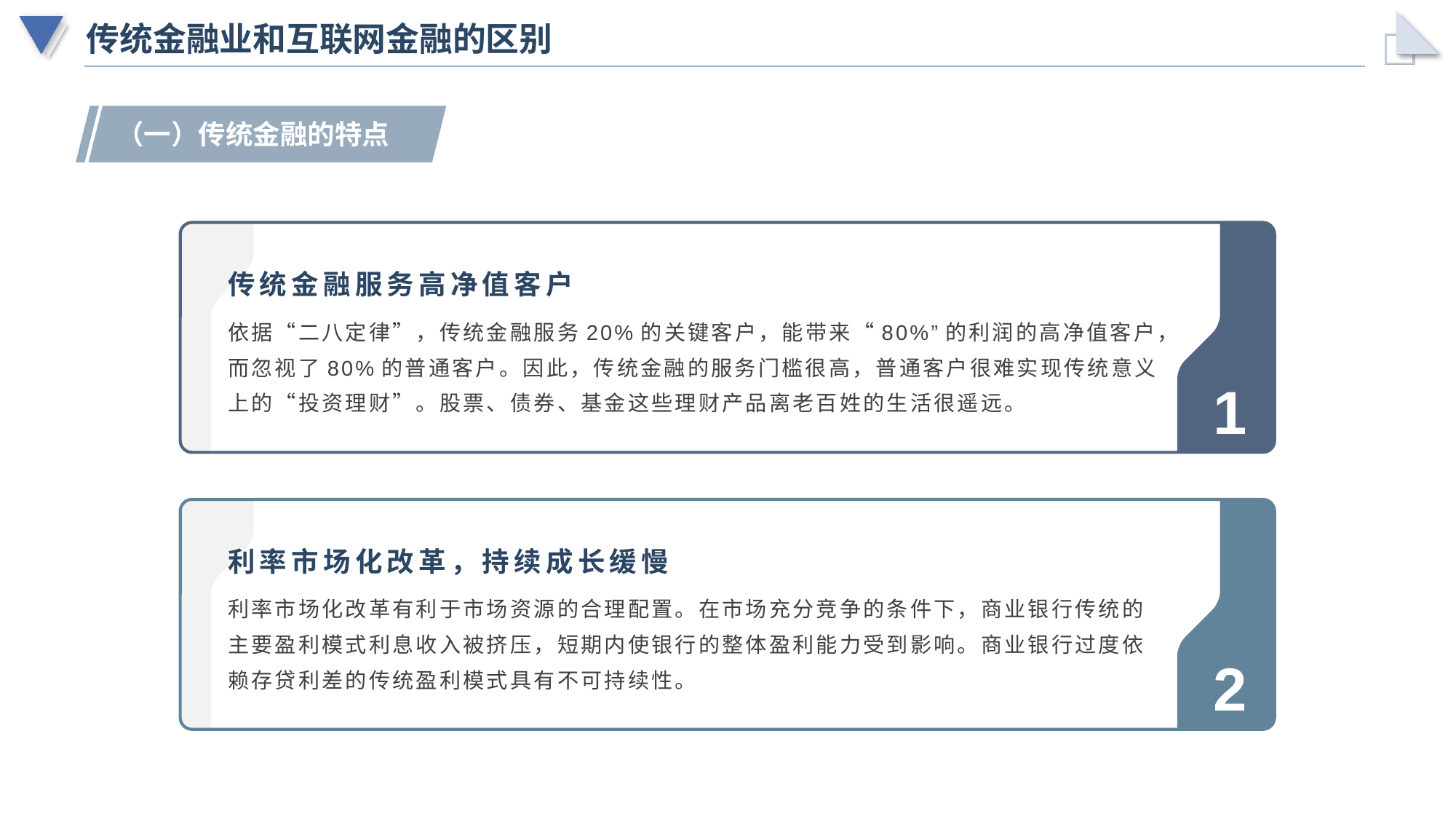

# 传统金融业和互联网金融的区别

（一）传统金融的特点

传统金融服务高净值客户
依据“二八定律”，传统金融服务20%的关键客户，能带来“80%”的利润的高净值客户，而忽视了80%的普通客户。因此，传统金融的服务门槛很高，普通客户很难实现传统意义上的“投资理财”。股票、债券、基金这些理财产品离老百姓的生活很遥远。
1

利率市场化改革，持续成长缓慢
利率市场化改革有利于市场资源的合理配置。在市场充分竞争的条件下，商业银行传统的主要盈利模式利息收入被挤压，短期内使银行的整体盈利能力受到影响。商业银行过度依赖存贷利差的传统盈利模式具有不可持续性。
2